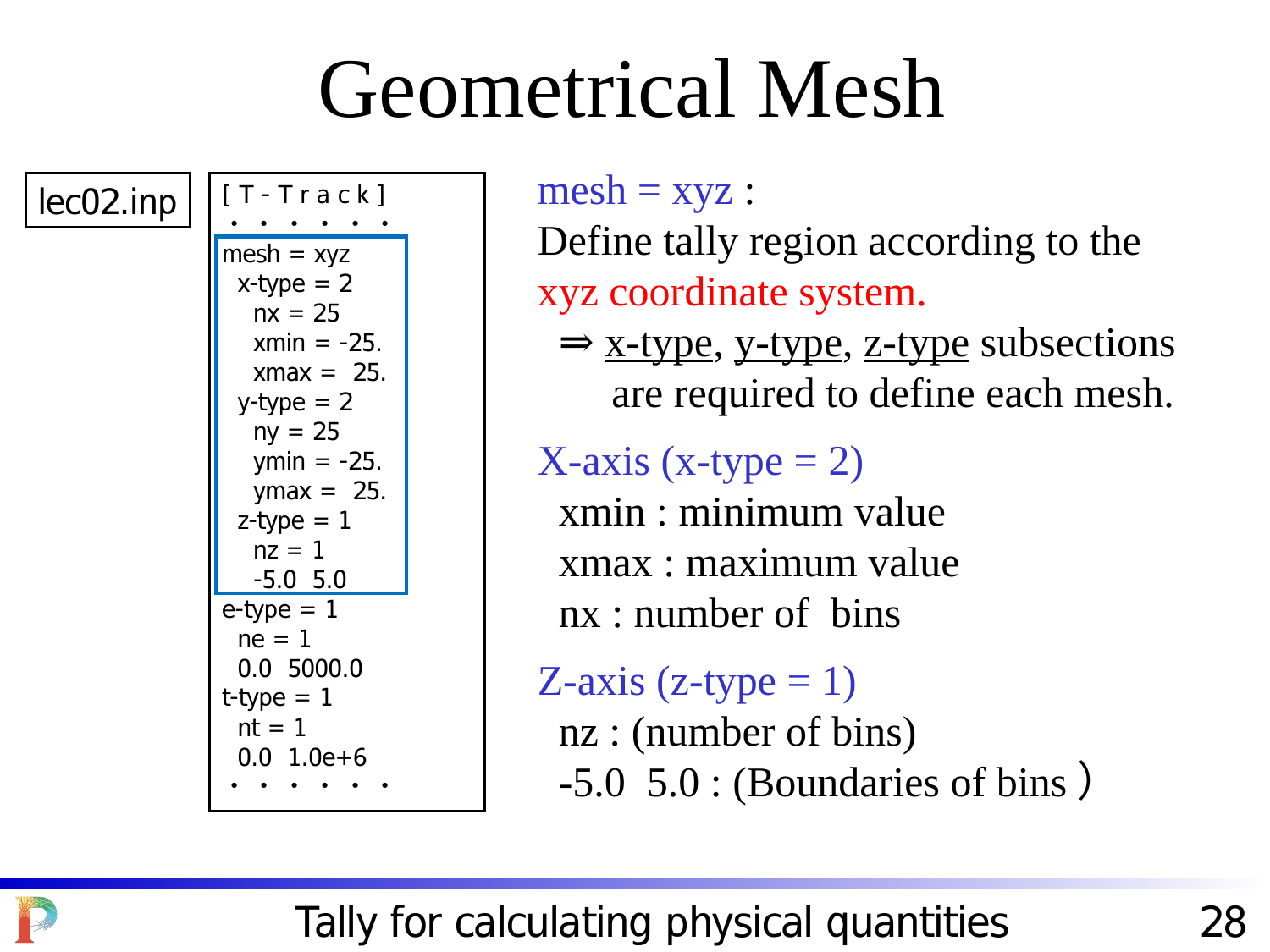

Geometrical Mesh
mesh = xyz :
Define tally region according to the xyz coordinate system.
  ⇒ x-type, y-type, z-type subsections
       are required to define each mesh.

X-axis (x-type = 2)
  xmin : minimum value
  xmax : maximum value
  nx : number of  bins

Z-axis (z-type = 1)
  nz : (number of bins)
  -5.0  5.0 : (Boundaries of bins）
lec02.inp
[ T - T r a c k ]
・ ・ ・ ・ ・ ・
mesh = xyz
  x-type = 2
    nx = 25
    xmin = -25.
    xmax =  25.
  y-type = 2
    ny = 25
    ymin = -25.
    ymax =  25.
  z-type = 1
    nz = 1
    -5.0  5.0
e-type = 1
  ne = 1
  0.0  5000.0
t-type = 1
  nt = 1
  0.0  1.0e+6
・ ・ ・ ・ ・ ・

Tally for calculating physical quantities